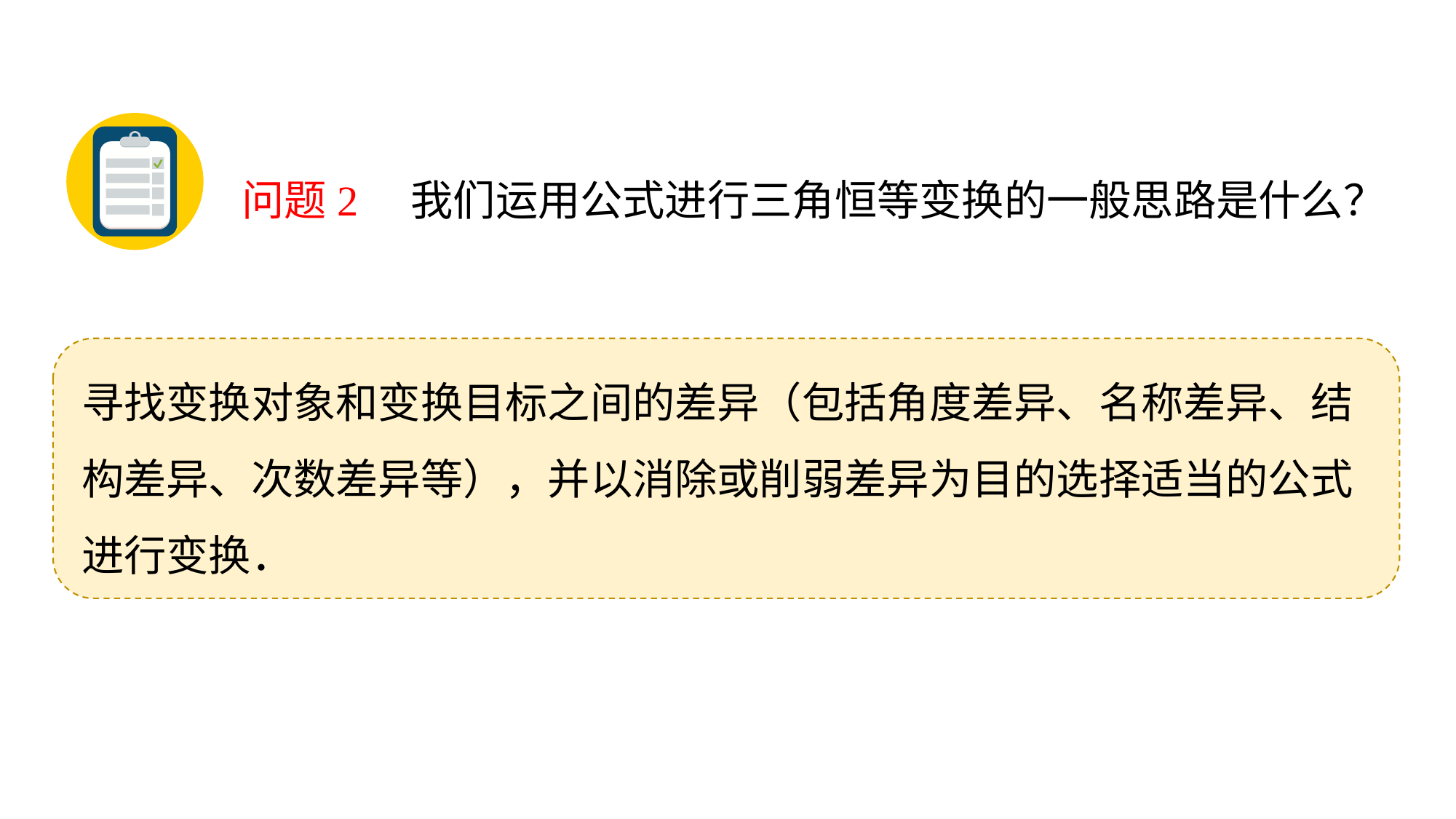

# 归纳小结

问题2　我们运用公式进行三角恒等变换的一般思路是什么？

寻找变换对象和变换目标之间的差异（包括角度差异、名称差异、结构差异、次数差异等），并以消除或削弱差异为目的选择适当的公式进行变换．